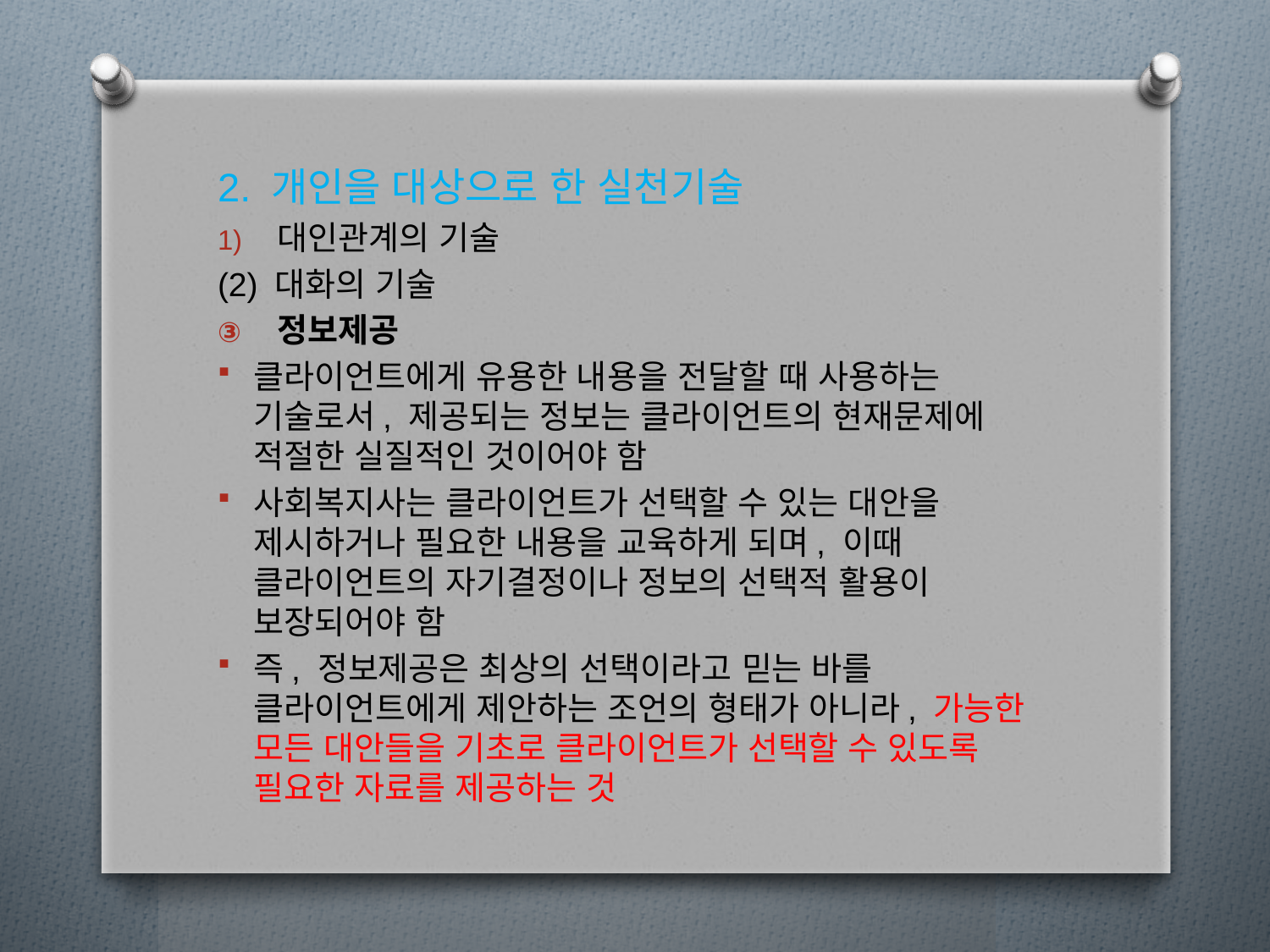

2. 개인을 대상으로 한 실천기술
대인관계의 기술
(2) 대화의 기술
정보제공
클라이언트에게 유용한 내용을 전달할 때 사용하는 기술로서, 제공되는 정보는 클라이언트의 현재문제에 적절한 실질적인 것이어야 함
사회복지사는 클라이언트가 선택할 수 있는 대안을 제시하거나 필요한 내용을 교육하게 되며, 이때 클라이언트의 자기결정이나 정보의 선택적 활용이 보장되어야 함
즉, 정보제공은 최상의 선택이라고 믿는 바를 클라이언트에게 제안하는 조언의 형태가 아니라, 가능한 모든 대안들을 기초로 클라이언트가 선택할 수 있도록 필요한 자료를 제공하는 것